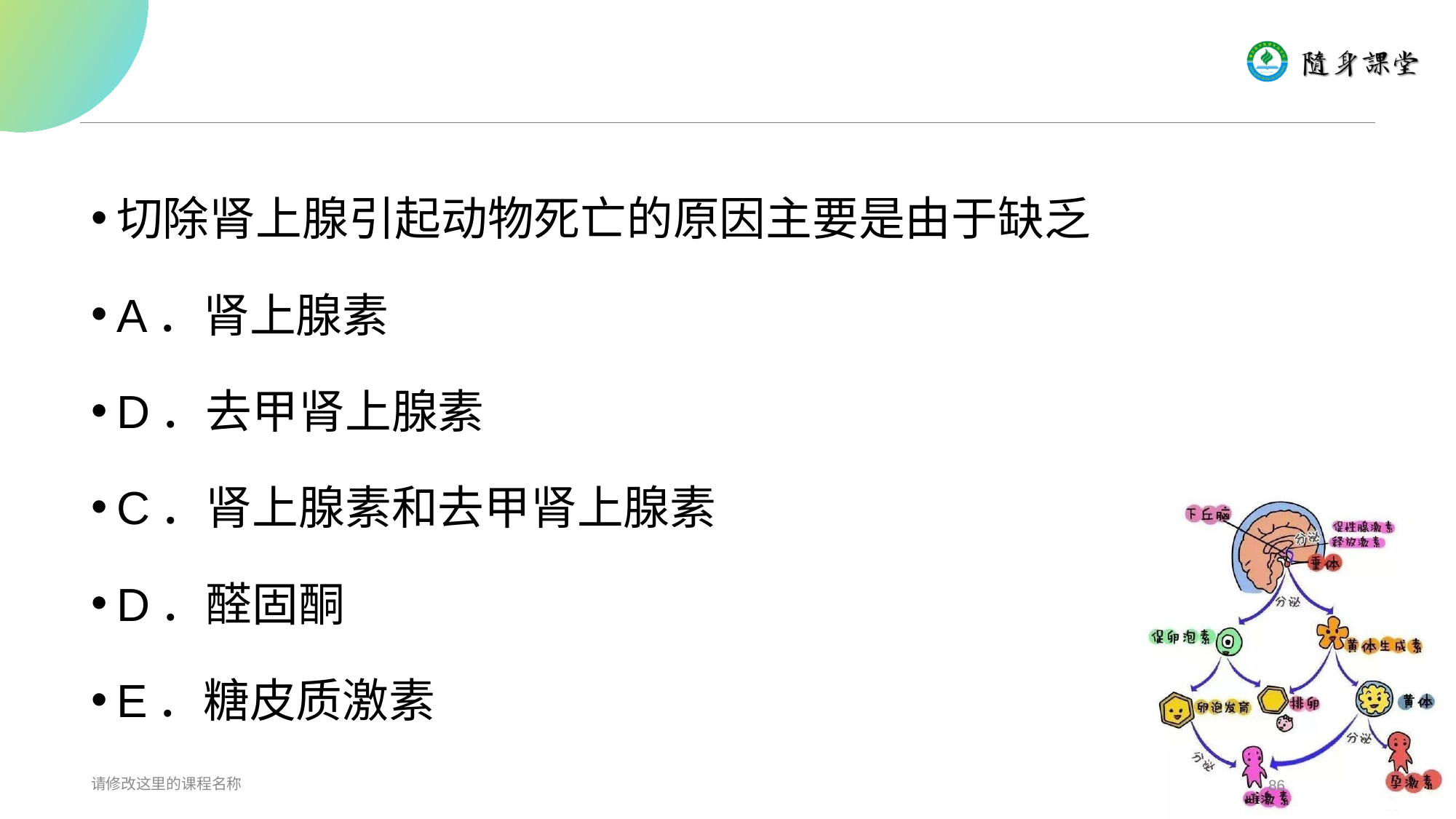

#
切除肾上腺引起动物死亡的原因主要是由于缺乏
A．肾上腺素
D．去甲肾上腺素
C．肾上腺素和去甲肾上腺素
D．醛固酮
E．糖皮质激素
请修改这里的课程名称
86